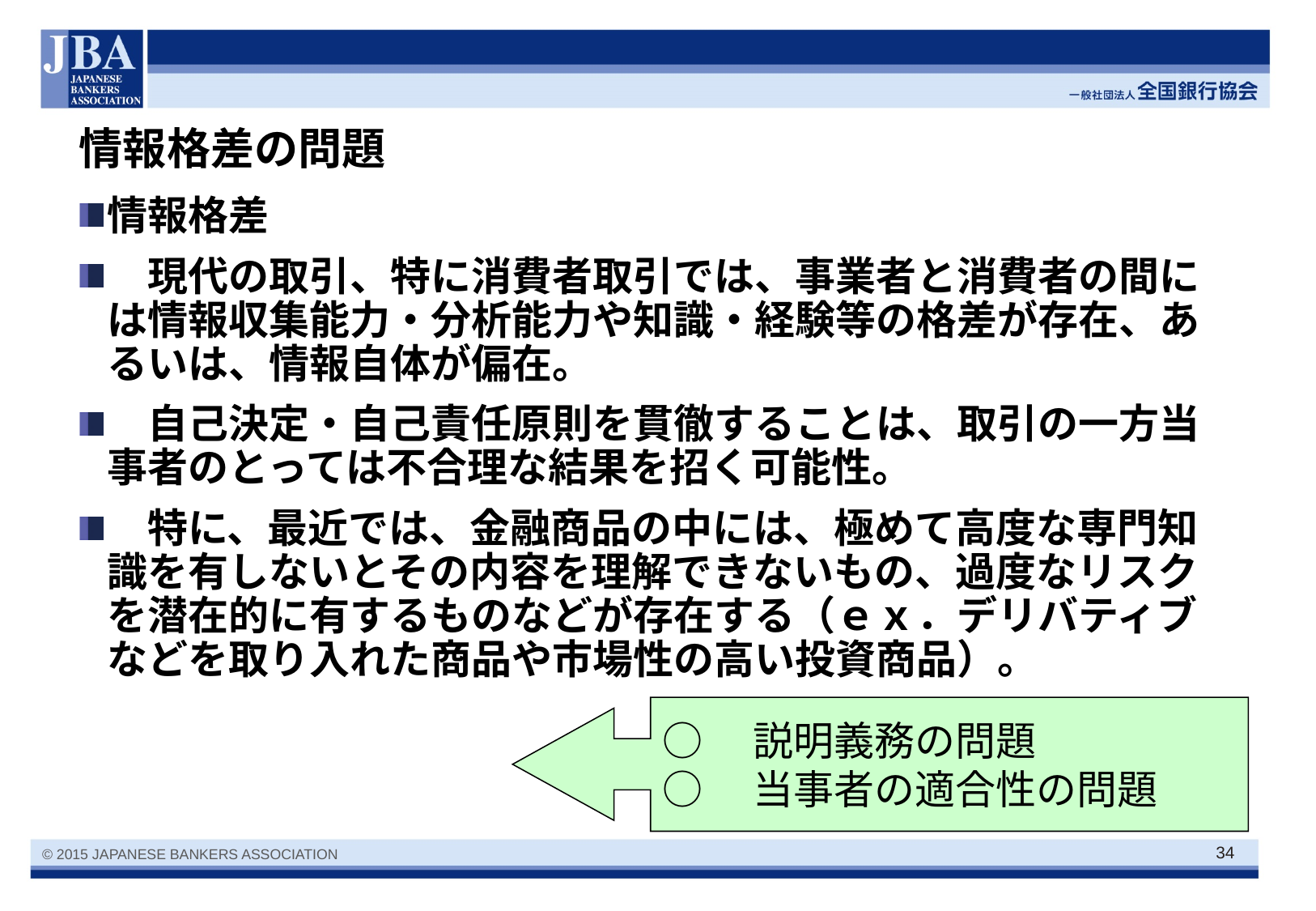

# 情報格差の問題
情報格差
　現代の取引、特に消費者取引では、事業者と消費者の間には情報収集能力・分析能力や知識・経験等の格差が存在、あるいは、情報自体が偏在。
　自己決定・自己責任原則を貫徹することは、取引の一方当事者のとっては不合理な結果を招く可能性。
　特に、最近では、金融商品の中には、極めて高度な専門知識を有しないとその内容を理解できないもの、過度なリスクを潜在的に有するものなどが存在する（ｅｘ．デリバティブなどを取り入れた商品や市場性の高い投資商品）。

○　説明義務の問題
○　当事者の適合性の問題